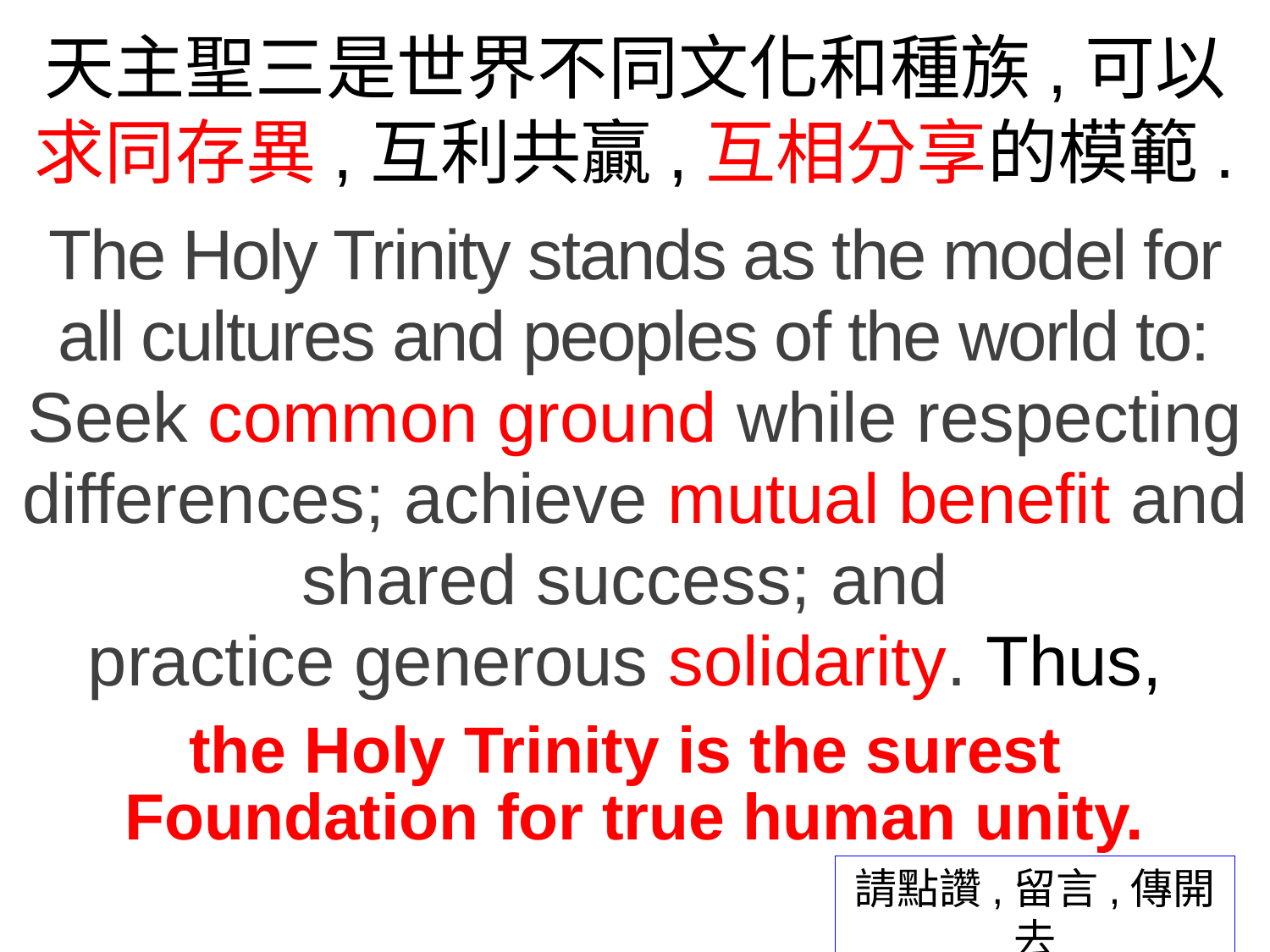

天主聖三是世界不同文化和種族,可以
求同存異,互利共贏,互相分享的模範.
The Holy Trinity stands as the model for all cultures and peoples of the world to:
Seek common ground while respecting differences; achieve mutual benefit and shared success; and
practice generous solidarity. Thus,
the Holy Trinity is the surest
Foundation for true human unity.
請點讚,留言,傳開去